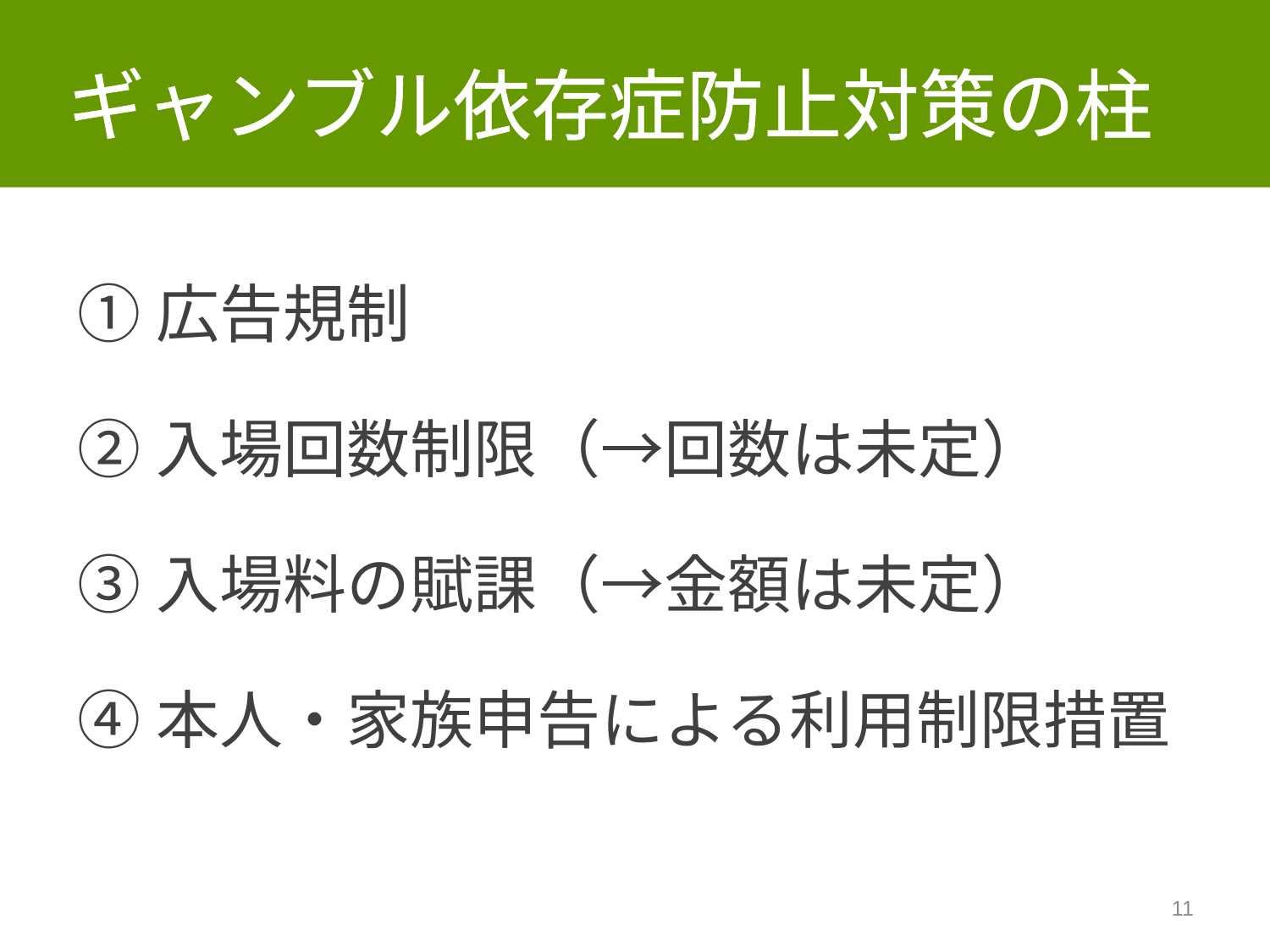

ギャンブル依存症防止対策の柱
①広告規制
②入場回数制限（→回数は未定）
③入場料の賦課（→金額は未定）
④本人・家族申告による利用制限措置
11